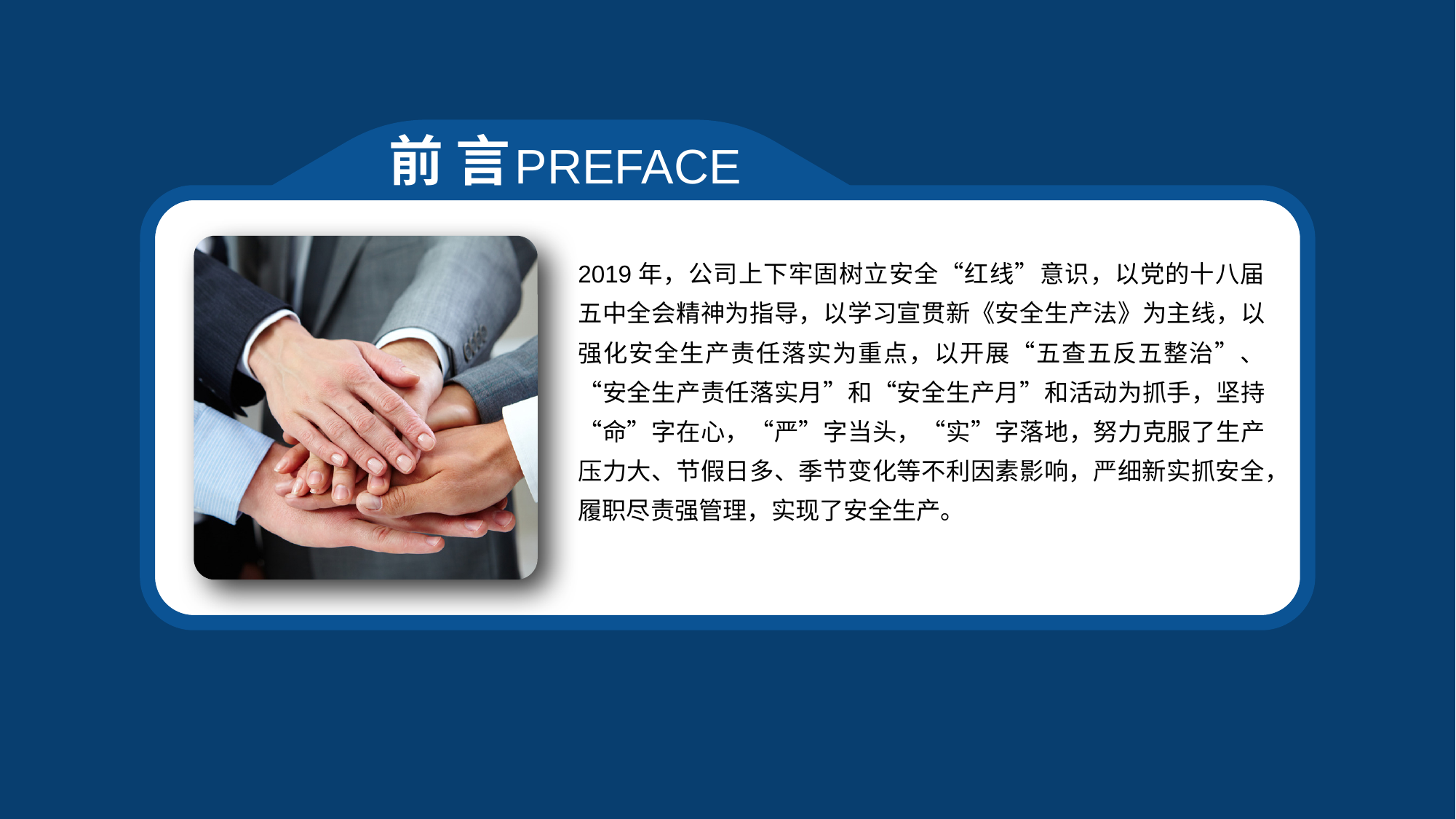

前 言
PREFACE

2019年，公司上下牢固树立安全“红线”意识，以党的十八届五中全会精神为指导，以学习宣贯新《安全生产法》为主线，以强化安全生产责任落实为重点，以开展“五查五反五整治”、“安全生产责任落实月”和“安全生产月”和活动为抓手，坚持“命”字在心，“严”字当头，“实”字落地，努力克服了生产压力大、节假日多、季节变化等不利因素影响，严细新实抓安全，履职尽责强管理，实现了安全生产。